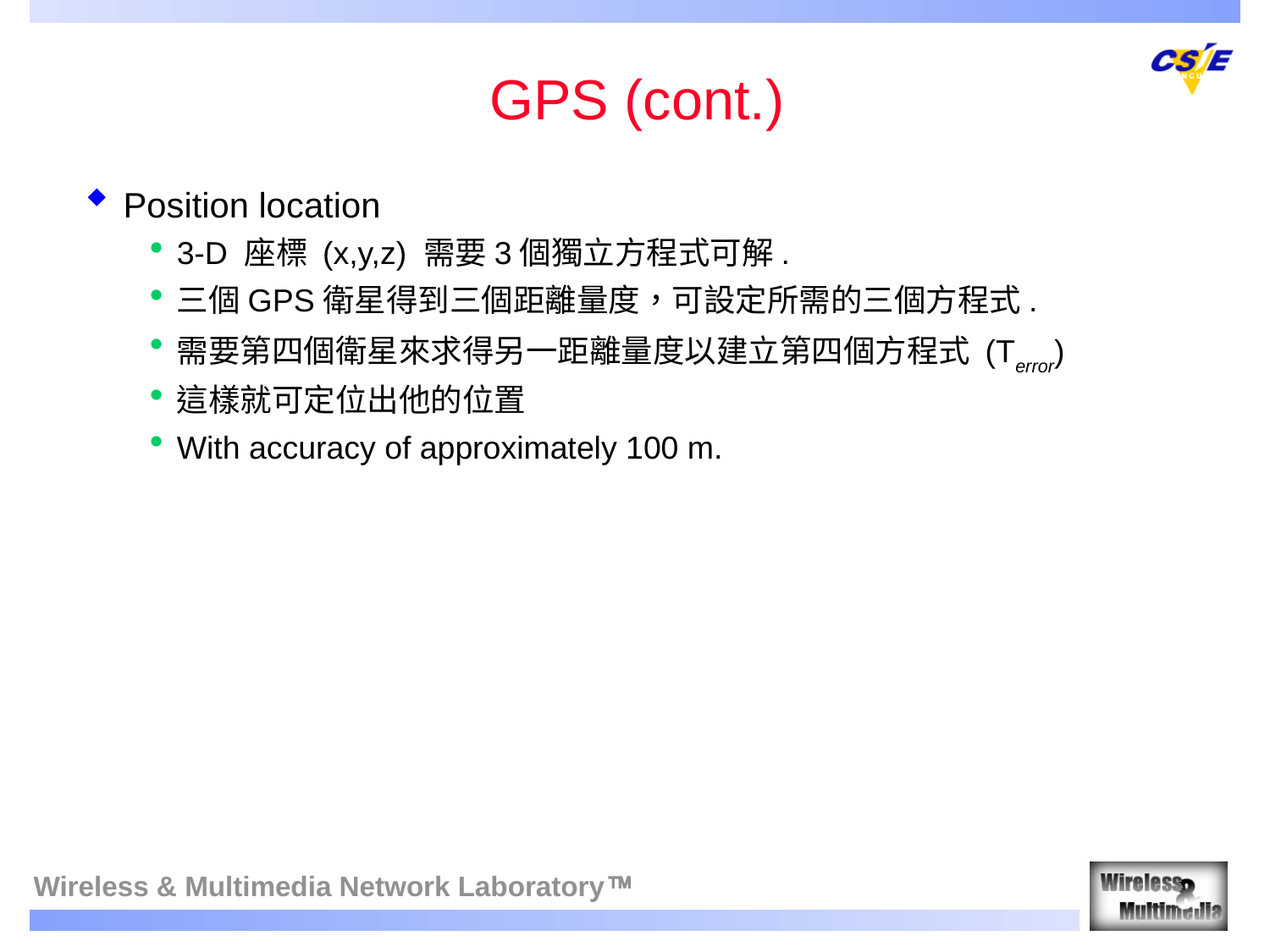

# GPS (cont.)
Position location
3-D 座標 (x,y,z) 需要3個獨立方程式可解.
三個GPS衛星得到三個距離量度，可設定所需的三個方程式.
需要第四個衛星來求得另一距離量度以建立第四個方程式 (Terror)
這樣就可定位出他的位置
With accuracy of approximately 100 m.